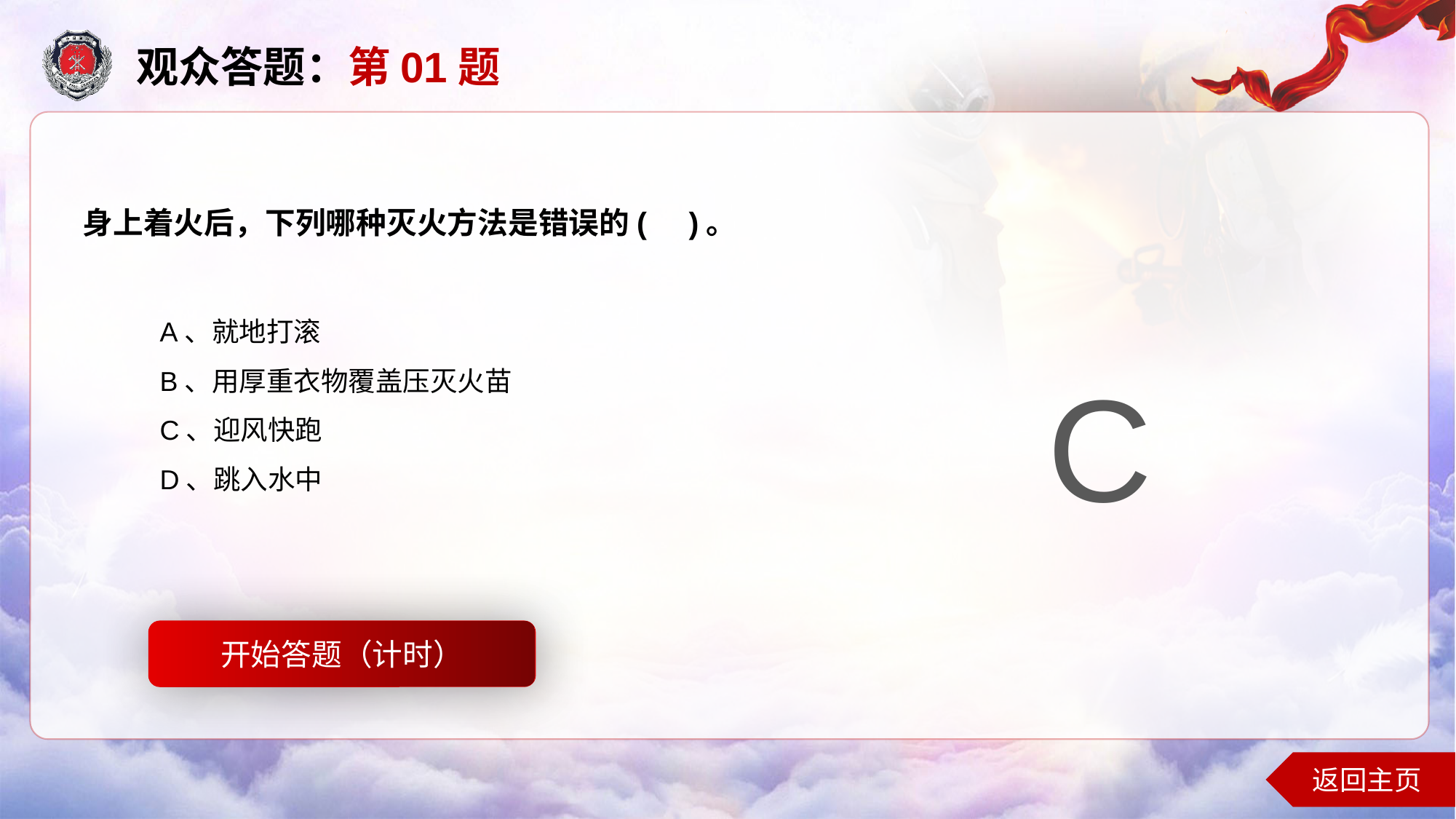

观众答题：第01题
身上着火后，下列哪种灭火方法是错误的(     )。
A、就地打滚
B、用厚重衣物覆盖压灭火苗
C、迎风快跑
D、跳入水中
C
开始答题（计时）
开始答题
返回主页